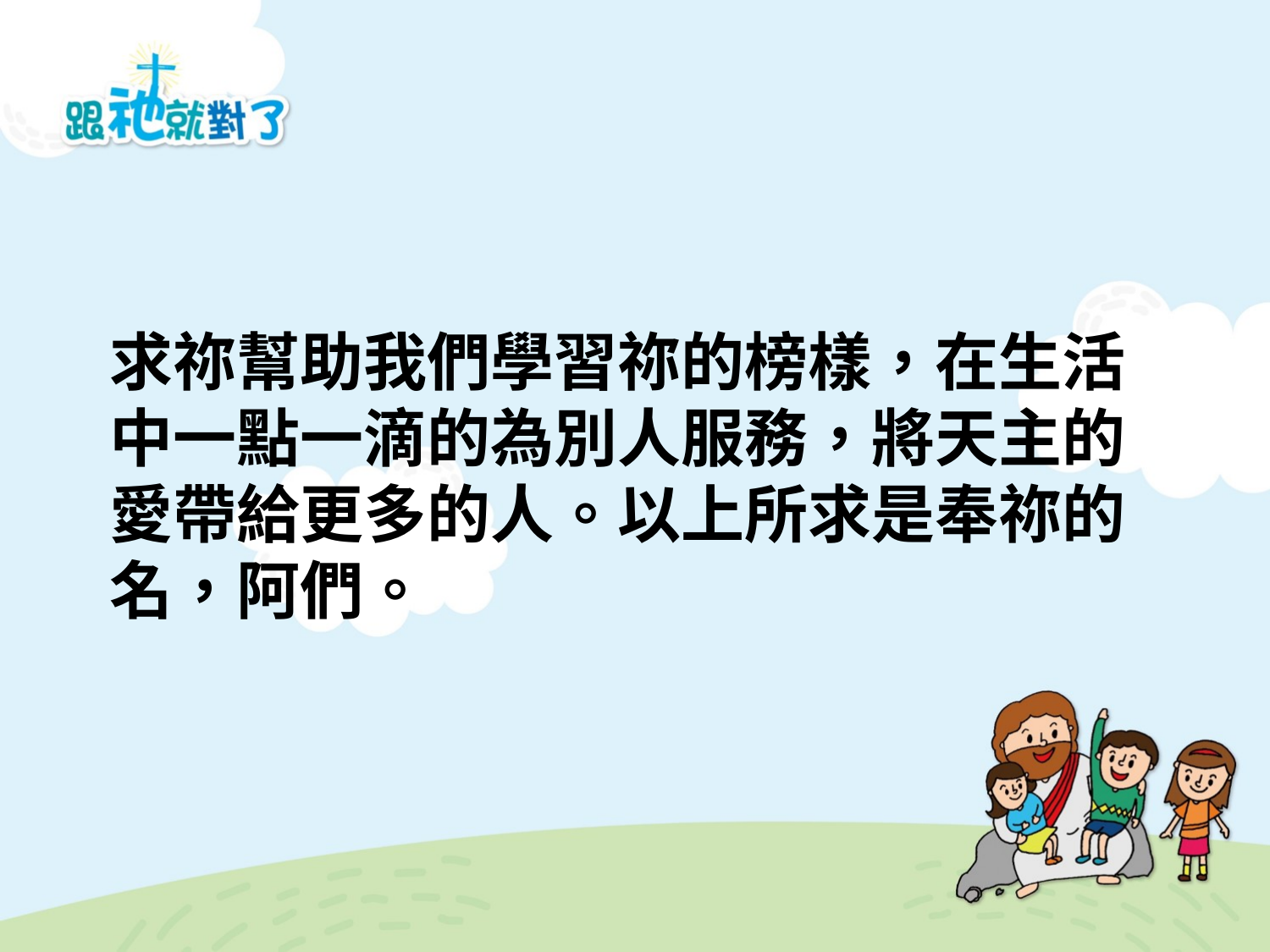

求祢幫助我們學習祢的榜樣，在生活中一點一滴的為別人服務，將天主的愛帶給更多的人。以上所求是奉祢的名，阿們。